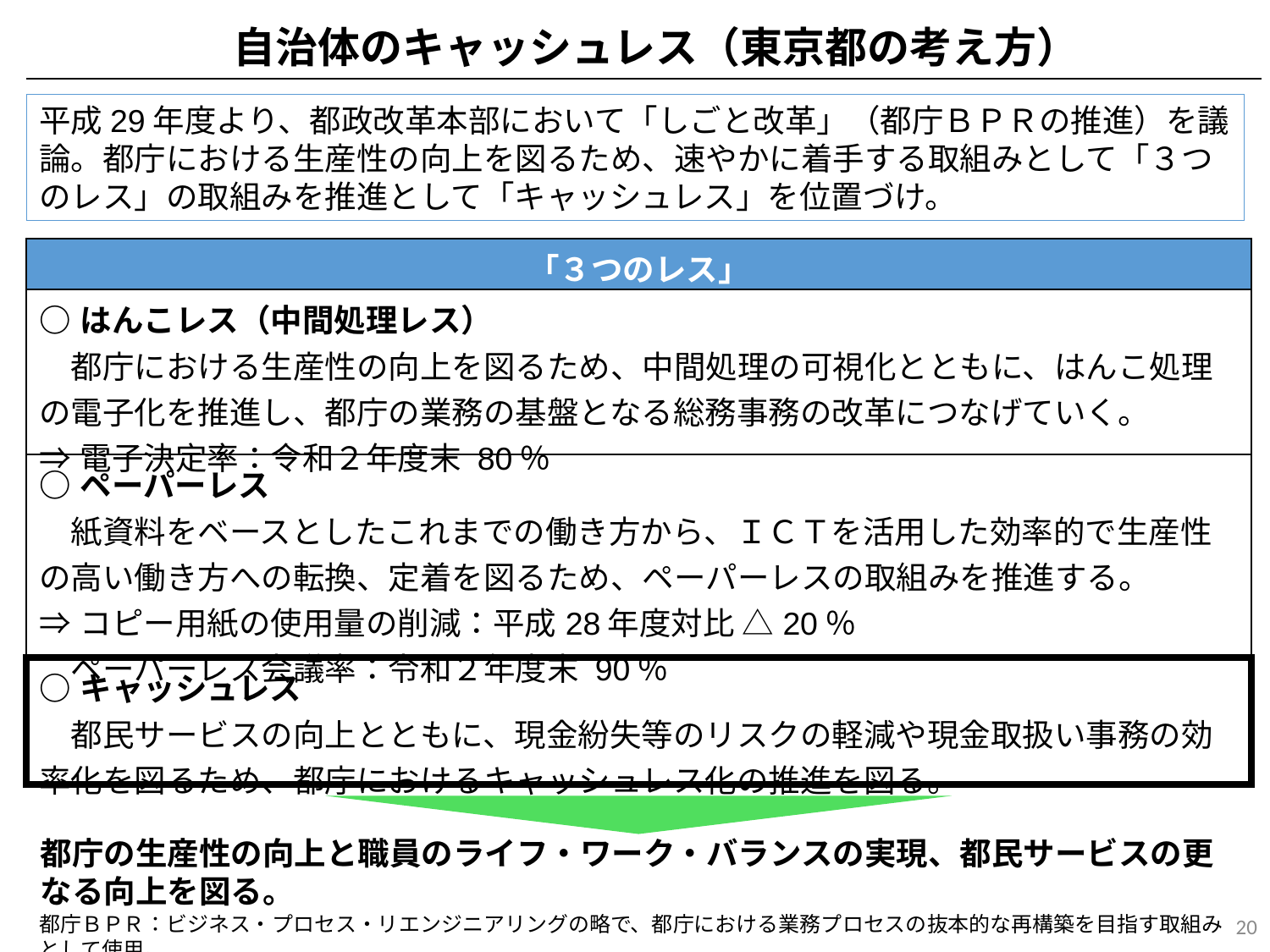

自治体のキャッシュレス（東京都の考え方）
平成29年度より、都政改革本部において「しごと改革」（都庁ＢＰＲの推進）を議論。都庁における生産性の向上を図るため、速やかに着手する取組みとして「３つのレス」の取組みを推進として「キャッシュレス」を位置づけ。
| 「３つのレス」 |
| --- |
| ○はんこレス（中間処理レス） 　都庁における生産性の向上を図るため、中間処理の可視化とともに、はんこ処理の電子化を推進し、都庁の業務の基盤となる総務事務の改革につなげていく。 ⇒電子決定率：令和２年度末 80％ |
| ○ペーパーレス 　紙資料をベースとしたこれまでの働き方から、ＩＣＴを活用した効率的で生産性の高い働き方への転換、定着を図るため、ペーパーレスの取組みを推進する。 ⇒コピー用紙の使用量の削減：平成28年度対比 △20％ 　ペーパーレス会議率：令和２年度末 90％ |
| ○キャッシュレス 　都民サービスの向上とともに、現金紛失等のリスクの軽減や現金取扱い事務の効率化を図るため、都庁におけるキャッシュレス化の推進を図る。 |

都庁の生産性の向上と職員のライフ・ワーク・バランスの実現、都民サービスの更なる向上を図る。
20
都庁ＢＰＲ：ビジネス・プロセス・リエンジニアリングの略で、都庁における業務プロセスの抜本的な再構築を目指す取組みとして使用。